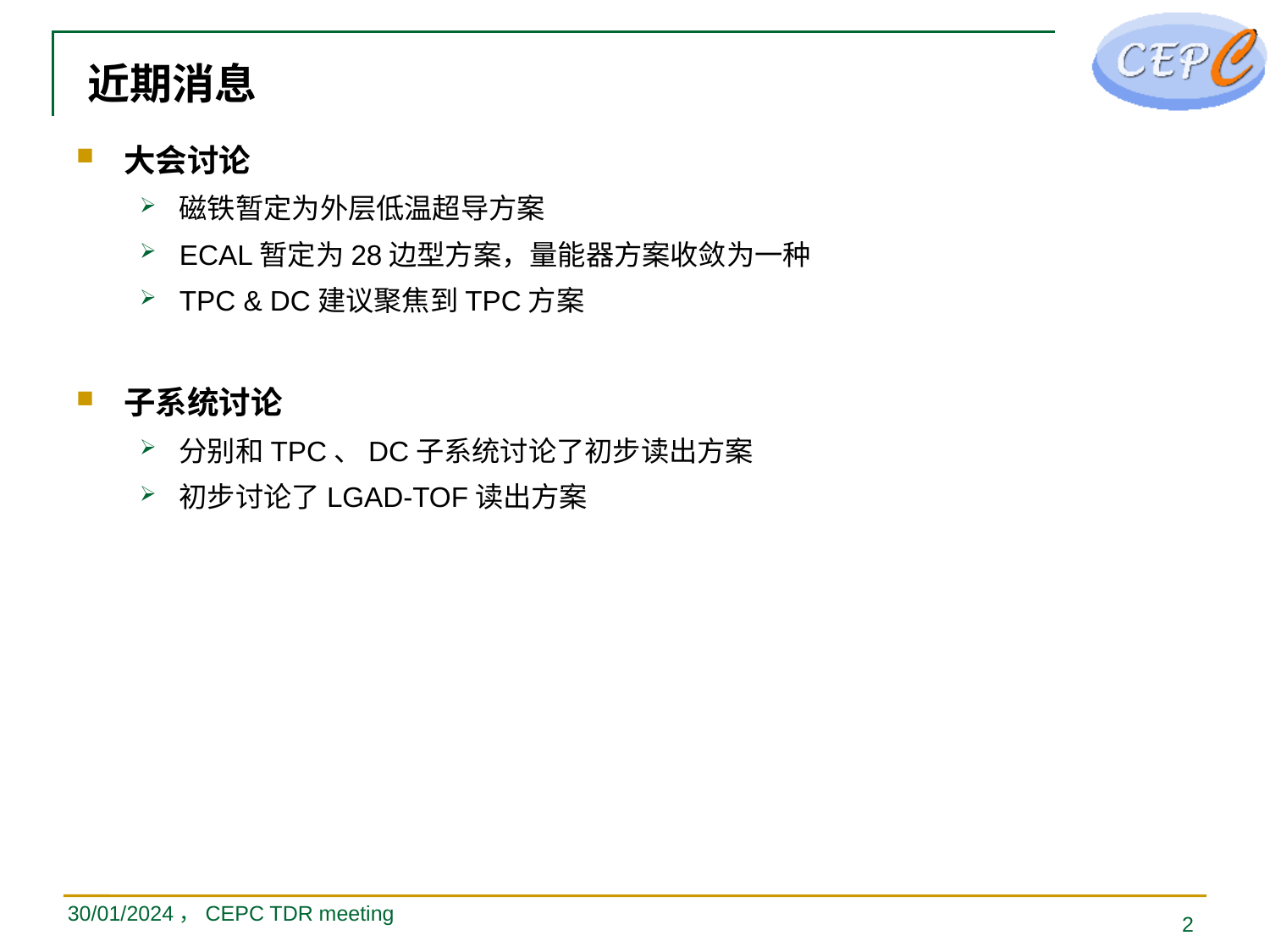

# 近期消息
大会讨论
磁铁暂定为外层低温超导方案
ECAL暂定为28边型方案，量能器方案收敛为一种
TPC & DC建议聚焦到TPC方案

子系统讨论
分别和TPC、DC子系统讨论了初步读出方案
初步讨论了LGAD-TOF读出方案

30/01/2024，CEPC TDR meeting
2